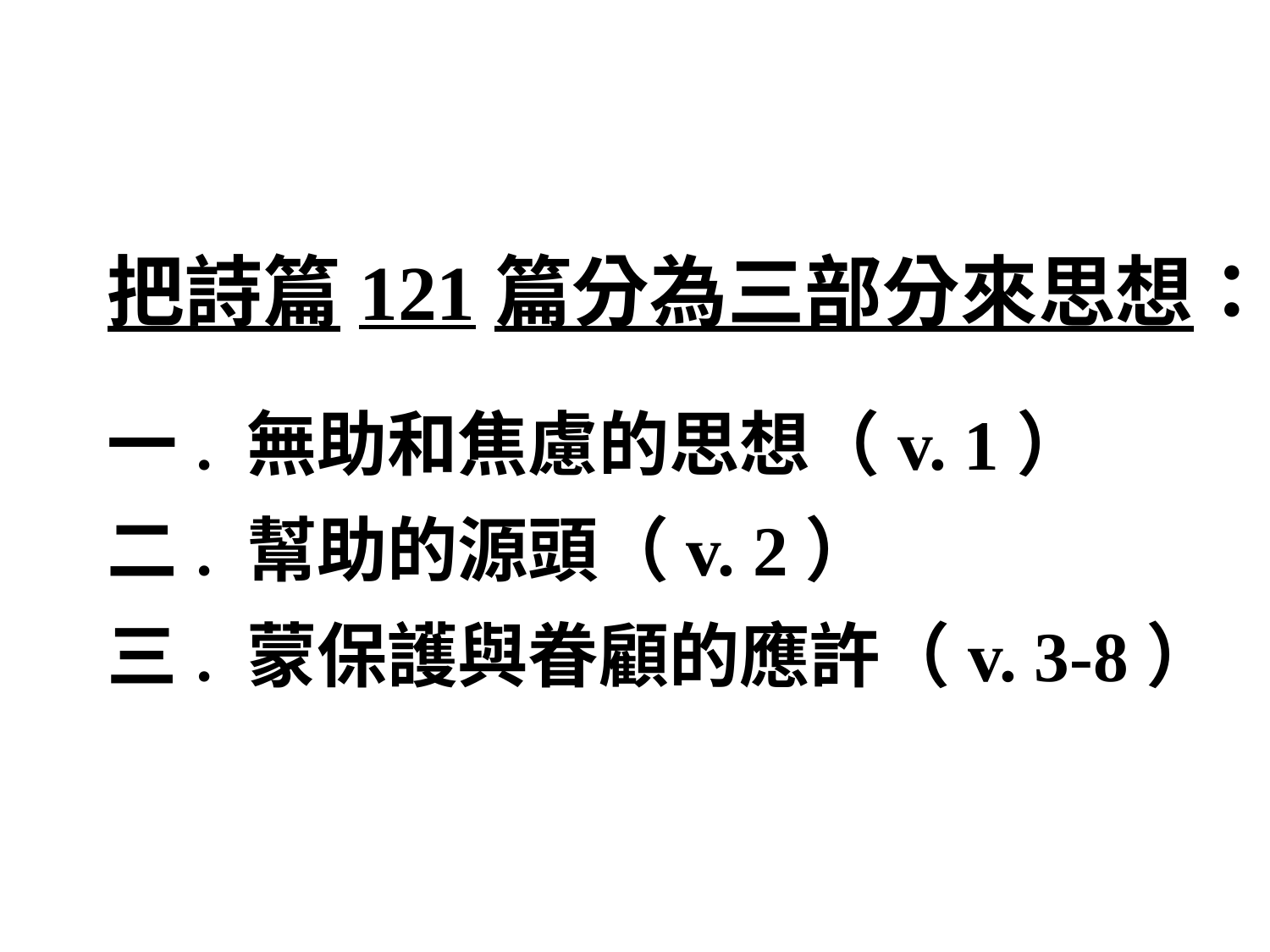

把詩篇121篇分為三部分來思想：

一. 無助和焦慮的思想（v. 1）
二. 幫助的源頭（v. 2）
三. 蒙保護與眷顧的應許（v. 3-8）